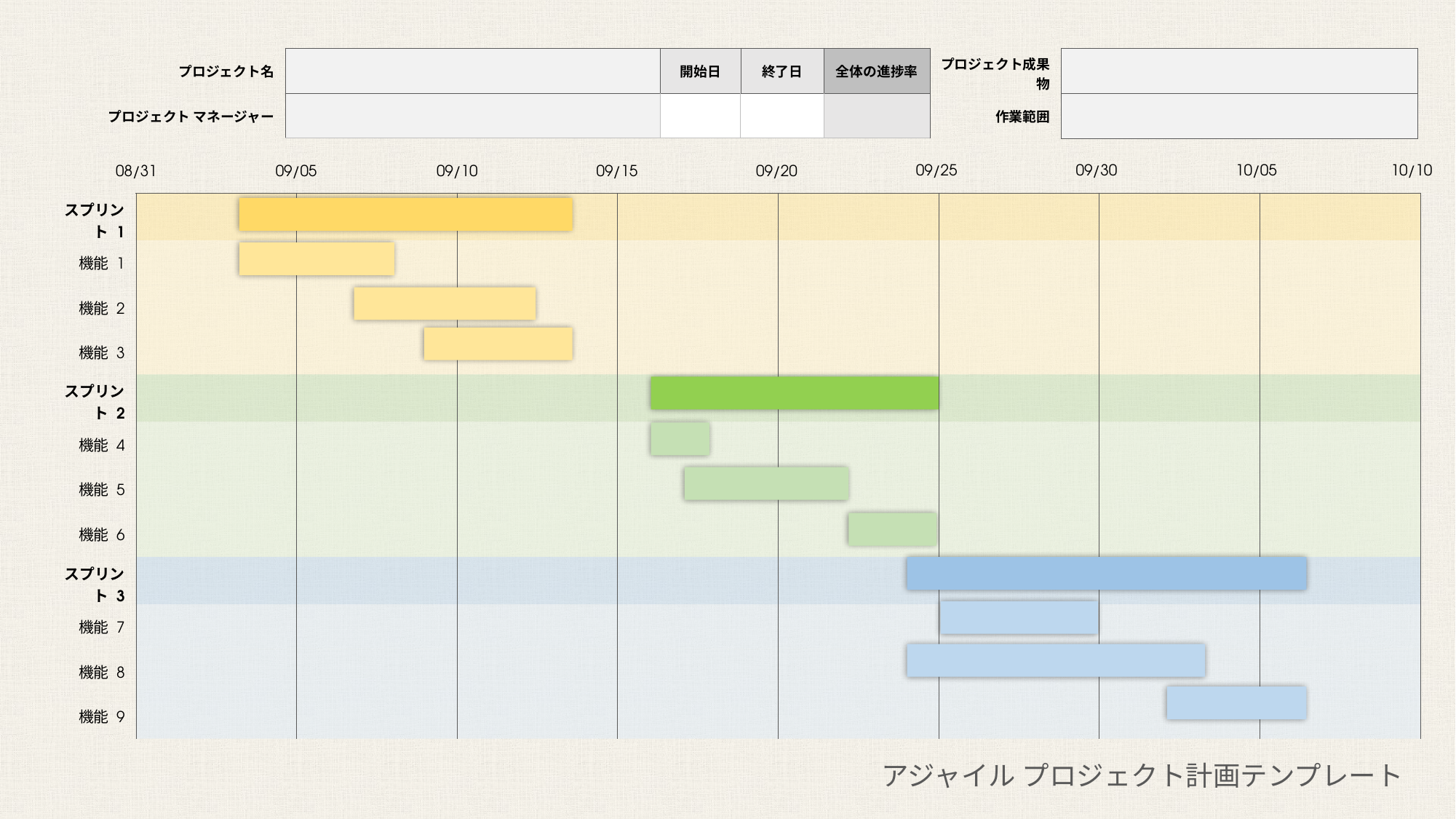

| プロジェクト名 |  | 開始日 | 終了日 | 全体の進捗率 | プロジェクト成果物 |  |
| --- | --- | --- | --- | --- | --- | --- |
| プロジェクト マネージャー |  |  |  |  | 作業範囲 |  |
10/10
09/25
09/30
10/05
09/10
09/15
09/20
08/31
09/05
| スプリント 1 |  |  |  |  |  |  |  |  |
| --- | --- | --- | --- | --- | --- | --- | --- | --- |
| 機能 1 |  |  |  |  |  |  |  |  |
| 機能 2 |  |  |  |  |  |  |  |  |
| 機能 3 |  |  |  |  |  |  |  |  |
| スプリント 2 |  |  |  |  |  |  |  |  |
| 機能 4 |  |  |  |  |  |  |  |  |
| 機能 5 |  |  |  |  |  |  |  |  |
| 機能 6 |  |  |  |  |  |  |  |  |
| スプリント 3 |  |  |  |  |  |  |  |  |
| 機能 7 |  |  |  |  |  |  |  |  |
| 機能 8 |  |  |  |  |  |  |  |  |
| 機能 9 |  |  |  |  |  |  |  |  |

アジャイル プロジェクト計画テンプレート